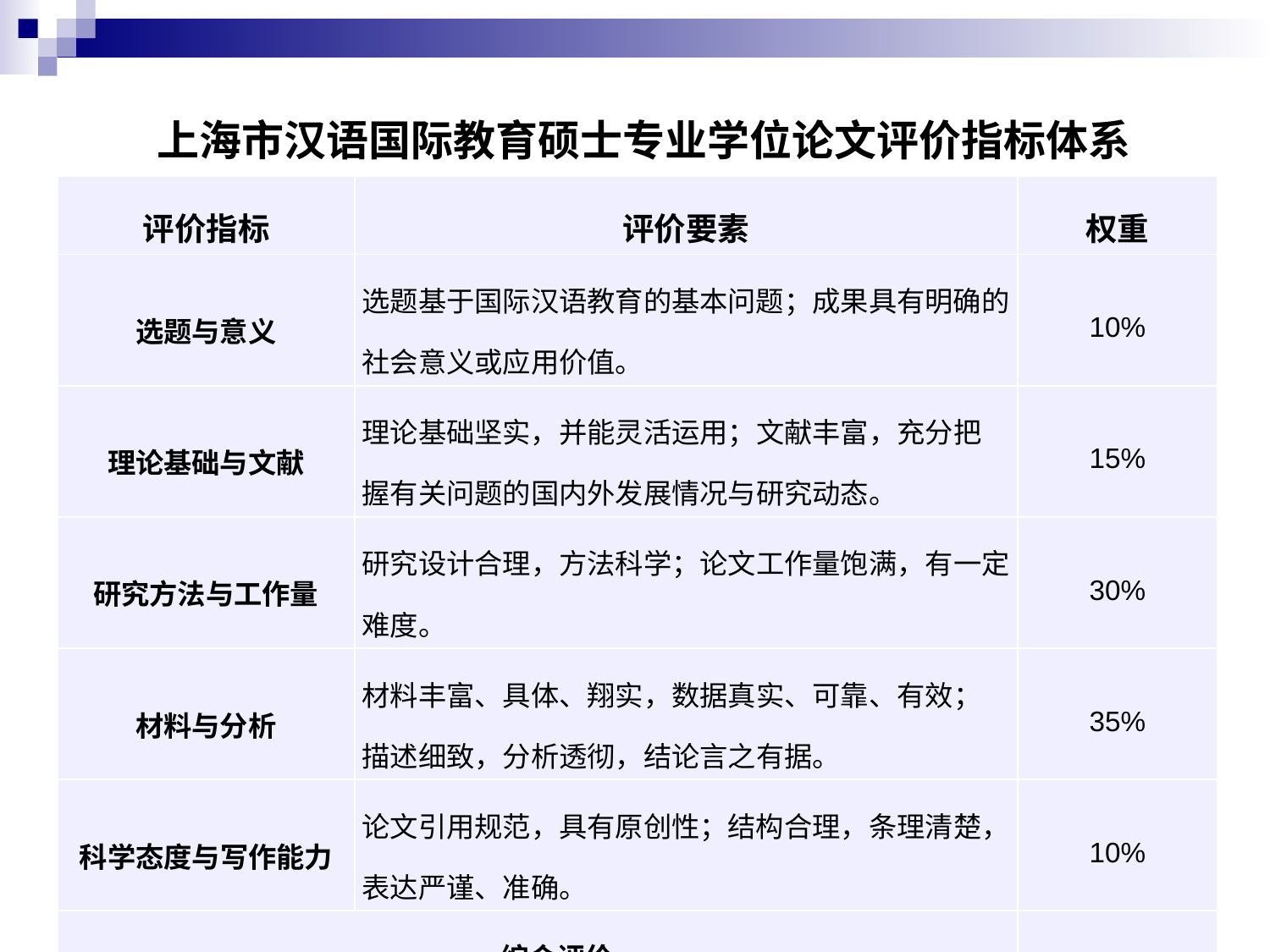

上海市汉语国际教育硕士专业学位论文评价指标体系
| 评价指标 | 评价要素 | 权重 |
| --- | --- | --- |
| 选题与意义 | 选题基于国际汉语教育的基本问题；成果具有明确的社会意义或应用价值。 | 10% |
| 理论基础与文献 | 理论基础坚实，并能灵活运用；文献丰富，充分把 握有关问题的国内外发展情况与研究动态。 | 15% |
| 研究方法与工作量 | 研究设计合理，方法科学；论文工作量饱满，有一定难度。 | 30% |
| 材料与分析 | 材料丰富、具体、翔实，数据真实、可靠、有效； 描述细致，分析透彻，结论言之有据。 | 35% |
| 科学态度与写作能力 | 论文引用规范，具有原创性；结构合理，条理清楚， 表达严谨、准确。 | 10% |
| 综合评价 |  |  |